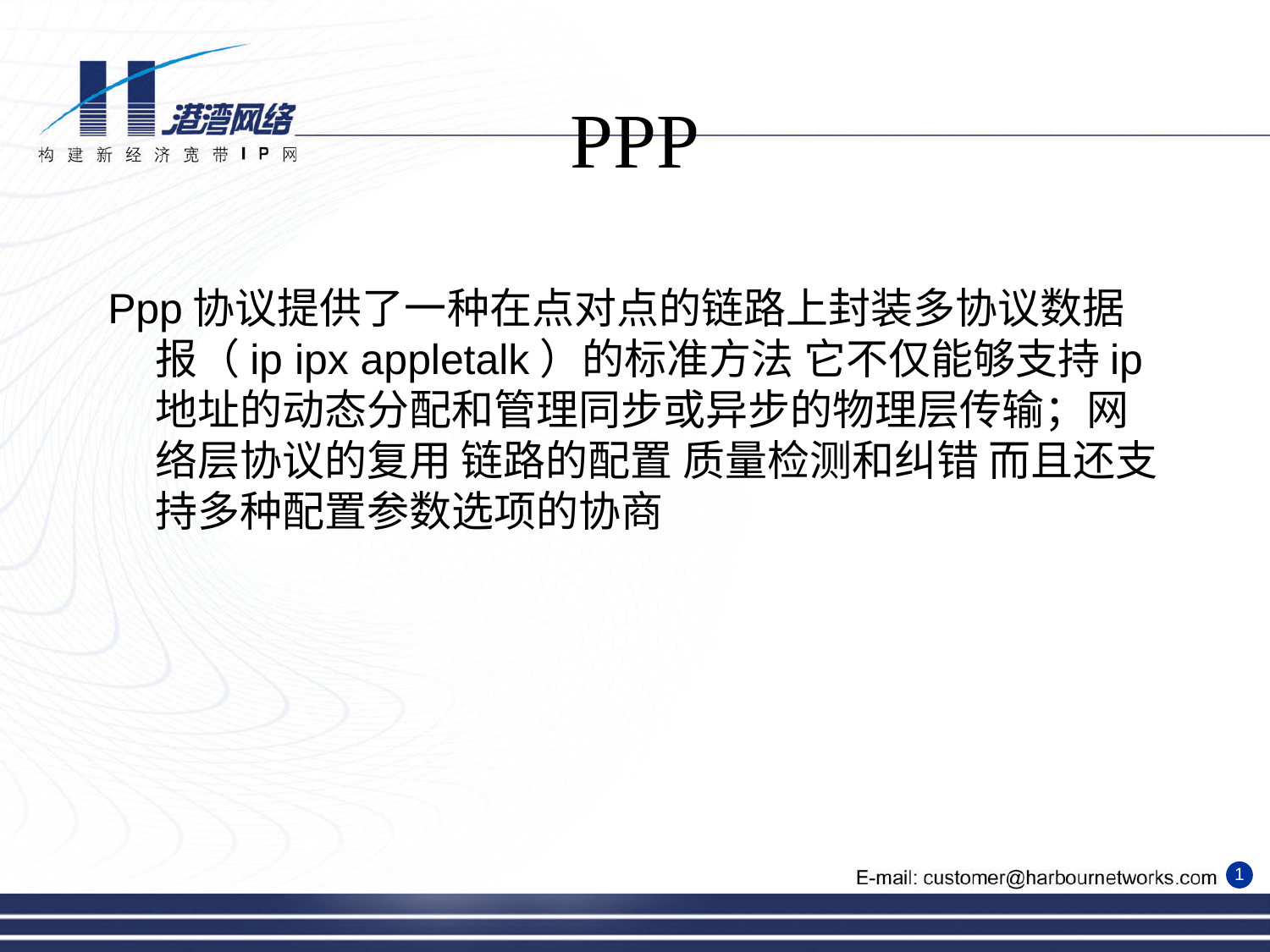

# PPP
Ppp协议提供了一种在点对点的链路上封装多协议数据报（ip ipx appletalk）的标准方法 它不仅能够支持ip地址的动态分配和管理同步或异步的物理层传输；网络层协议的复用 链路的配置 质量检测和纠错 而且还支持多种配置参数选项的协商